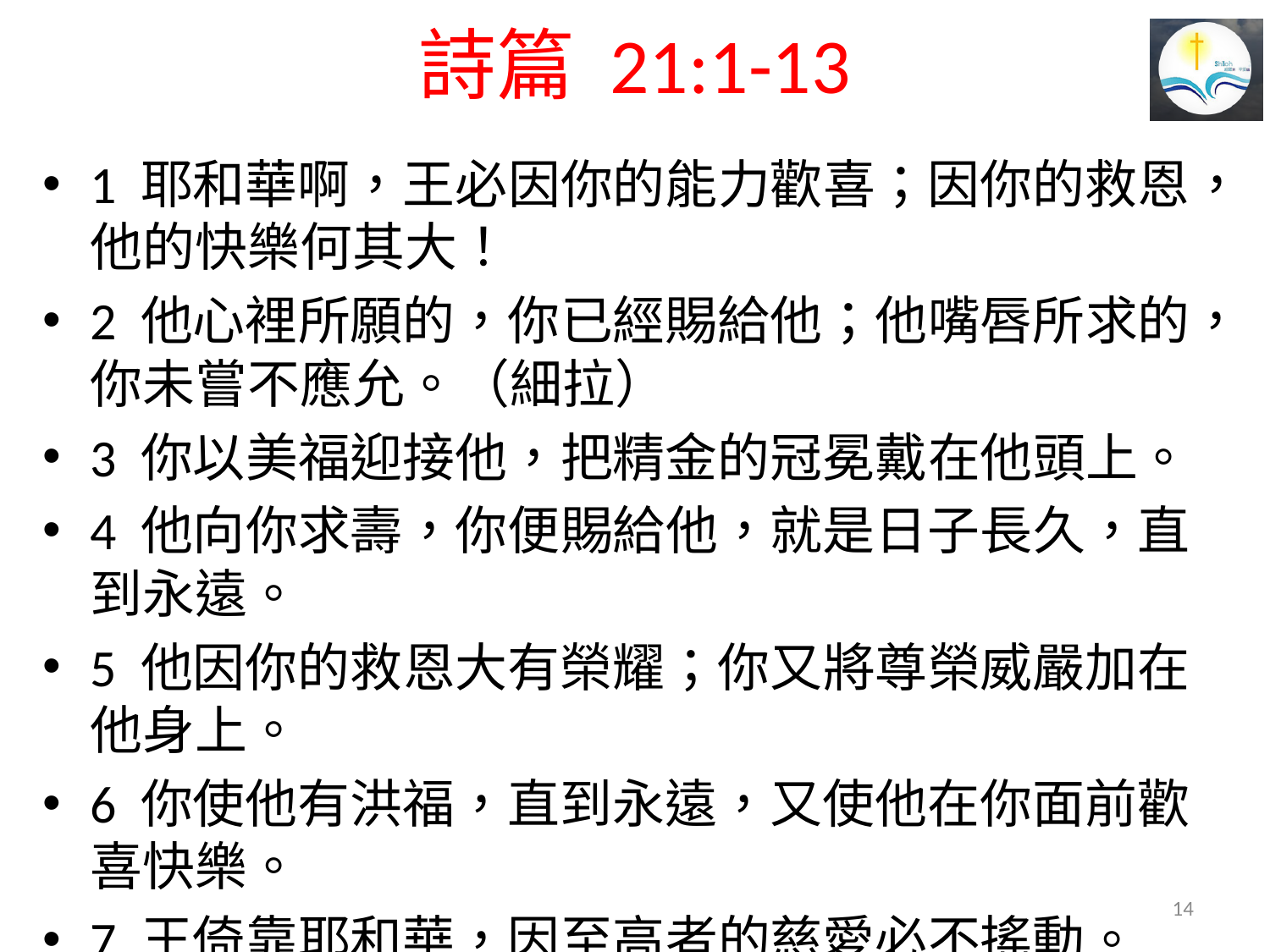

# 詩篇 21:1-13
1 耶和華啊，王必因你的能力歡喜；因你的救恩，他的快樂何其大！
2 他心裡所願的，你已經賜給他；他嘴唇所求的，你未嘗不應允。（細拉）
3 你以美福迎接他，把精金的冠冕戴在他頭上。
4 他向你求壽，你便賜給他，就是日子長久，直到永遠。
5 他因你的救恩大有榮耀；你又將尊榮威嚴加在他身上。
6 你使他有洪福，直到永遠，又使他在你面前歡喜快樂。
7 王倚靠耶和華，因至高者的慈愛必不搖動。
14